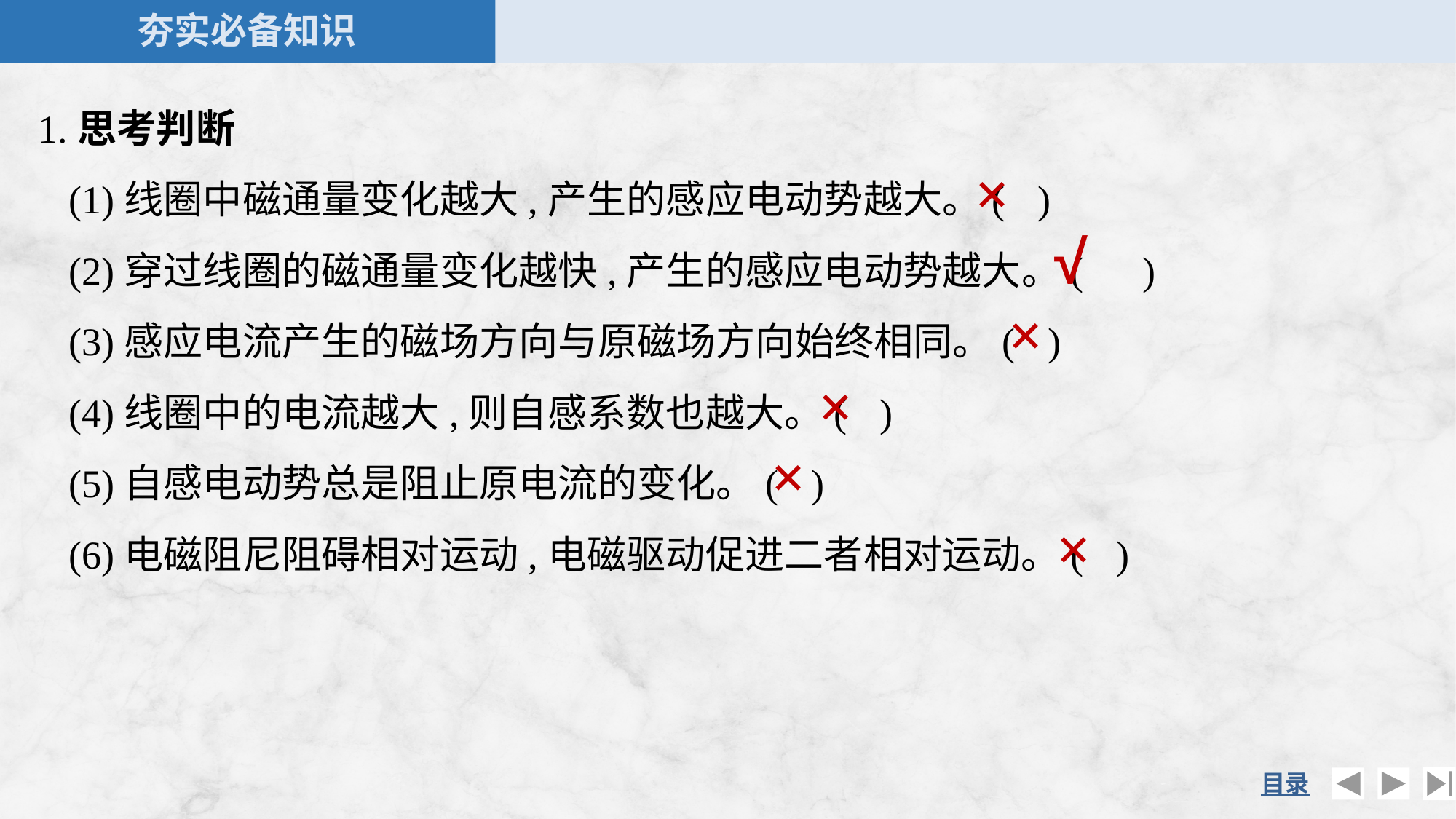

1.思考判断
	(1)线圈中磁通量变化越大,产生的感应电动势越大。(   )
	(2)穿过线圈的磁通量变化越快,产生的感应电动势越大。(      )
	(3)感应电流产生的磁场方向与原磁场方向始终相同。(   )
	(4)线圈中的电流越大,则自感系数也越大。(   )
	(5)自感电动势总是阻止原电流的变化。(   )
	(6)电磁阻尼阻碍相对运动,电磁驱动促进二者相对运动。(   )
×
√
×
×
×
×